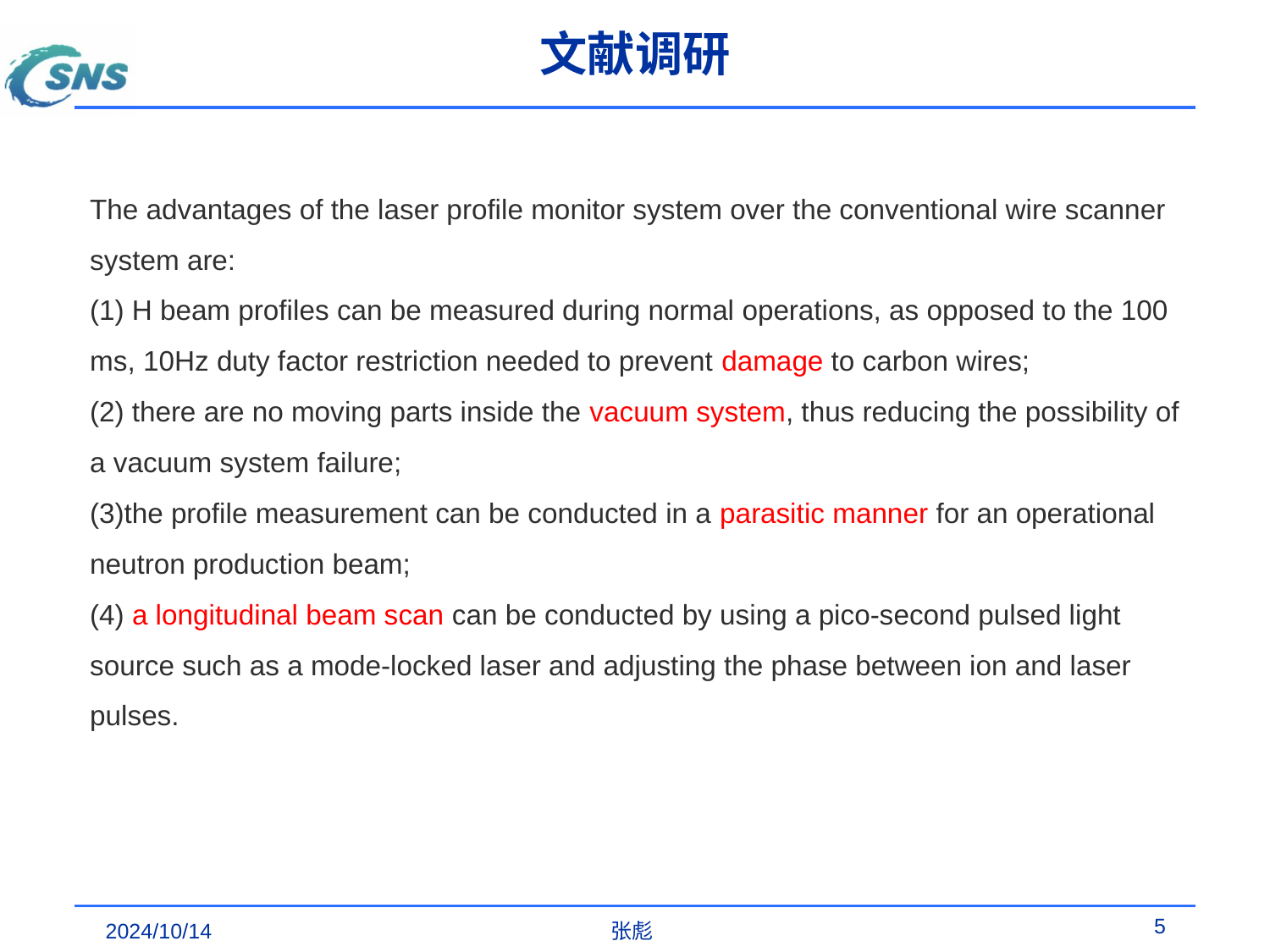

# 文献调研
The advantages of the laser profile monitor system over the conventional wire scanner system are:
(1) H beam profiles can be measured during normal operations, as opposed to the 100 ms, 10Hz duty factor restriction needed to prevent damage to carbon wires;
(2) there are no moving parts inside the vacuum system, thus reducing the possibility of a vacuum system failure;
(3)the profile measurement can be conducted in a parasitic manner for an operational neutron production beam;
(4) a longitudinal beam scan can be conducted by using a pico-second pulsed light source such as a mode-locked laser and adjusting the phase between ion and laser pulses.
5
2024/10/14
张彪